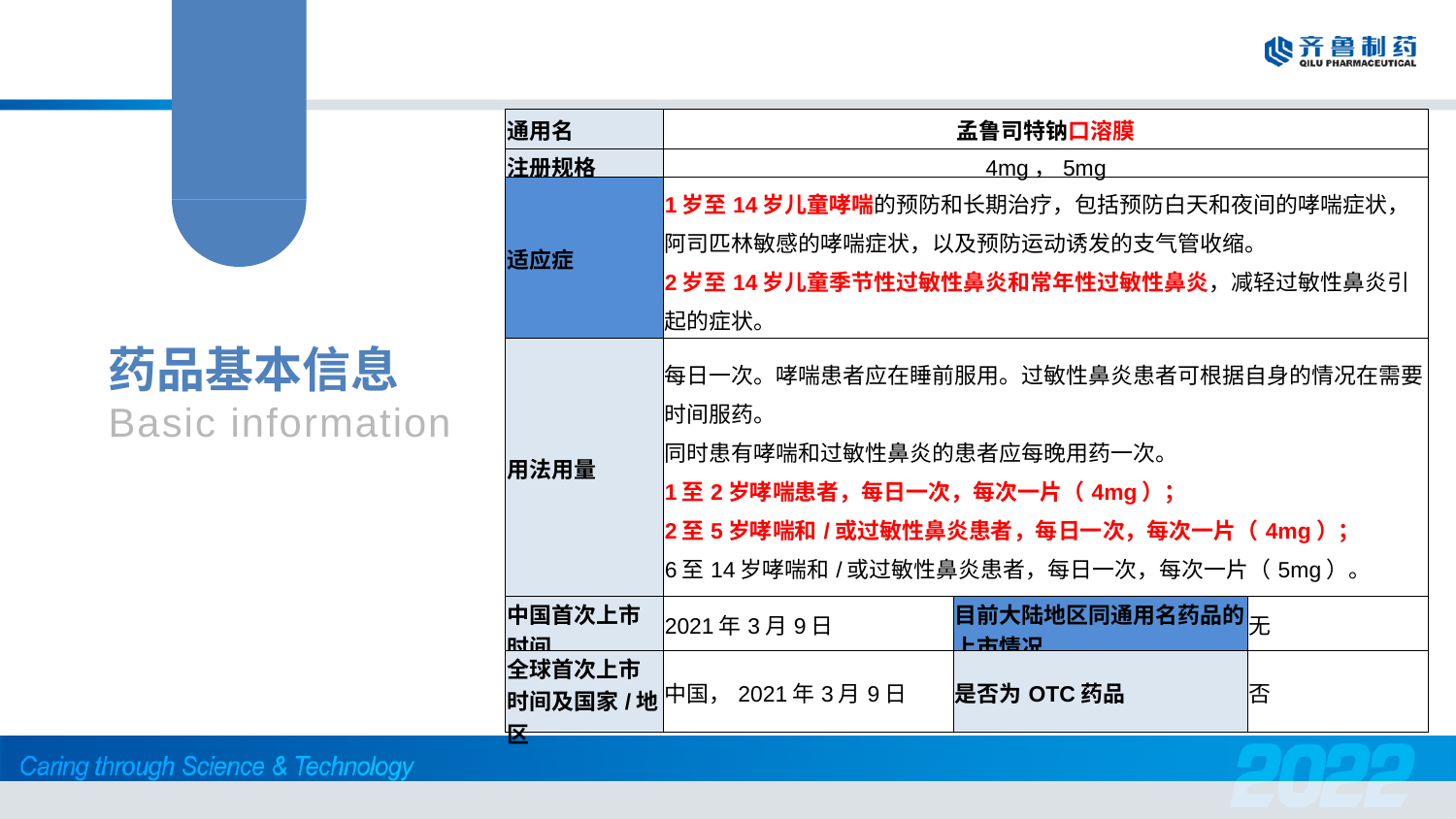

01
| 通用名 | 孟鲁司特钠口溶膜 |  |  |
| --- | --- | --- | --- |
| 注册规格 | 4mg，5mg |  |  |
| 适应症 | 1岁至14岁儿童哮喘的预防和长期治疗，包括预防白天和夜间的哮喘症状，阿司匹林敏感的哮喘症状，以及预防运动诱发的支气管收缩。 2岁至14岁儿童季节性过敏性鼻炎和常年性过敏性鼻炎，减轻过敏性鼻炎引起的症状。 |  |  |
| 用法用量 | 每日一次。哮喘患者应在睡前服用。过敏性鼻炎患者可根据自身的情况在需要时间服药。 同时患有哮喘和过敏性鼻炎的患者应每晚用药一次。 1至2岁哮喘患者，每日一次，每次一片（4mg）； 2至5岁哮喘和/或过敏性鼻炎患者，每日一次，每次一片（4mg）； 6至14岁哮喘和/或过敏性鼻炎患者，每日一次，每次一片（5mg）。 |  |  |
| 中国首次上市时间 | 2021年3月9日 | 目前大陆地区同通用名药品的上市情况 | 无 |
| 全球首次上市时间及国家/地区 | 中国，2021年3月9日 | 是否为OTC药品 | 否 |
药品基本信息
Basic information